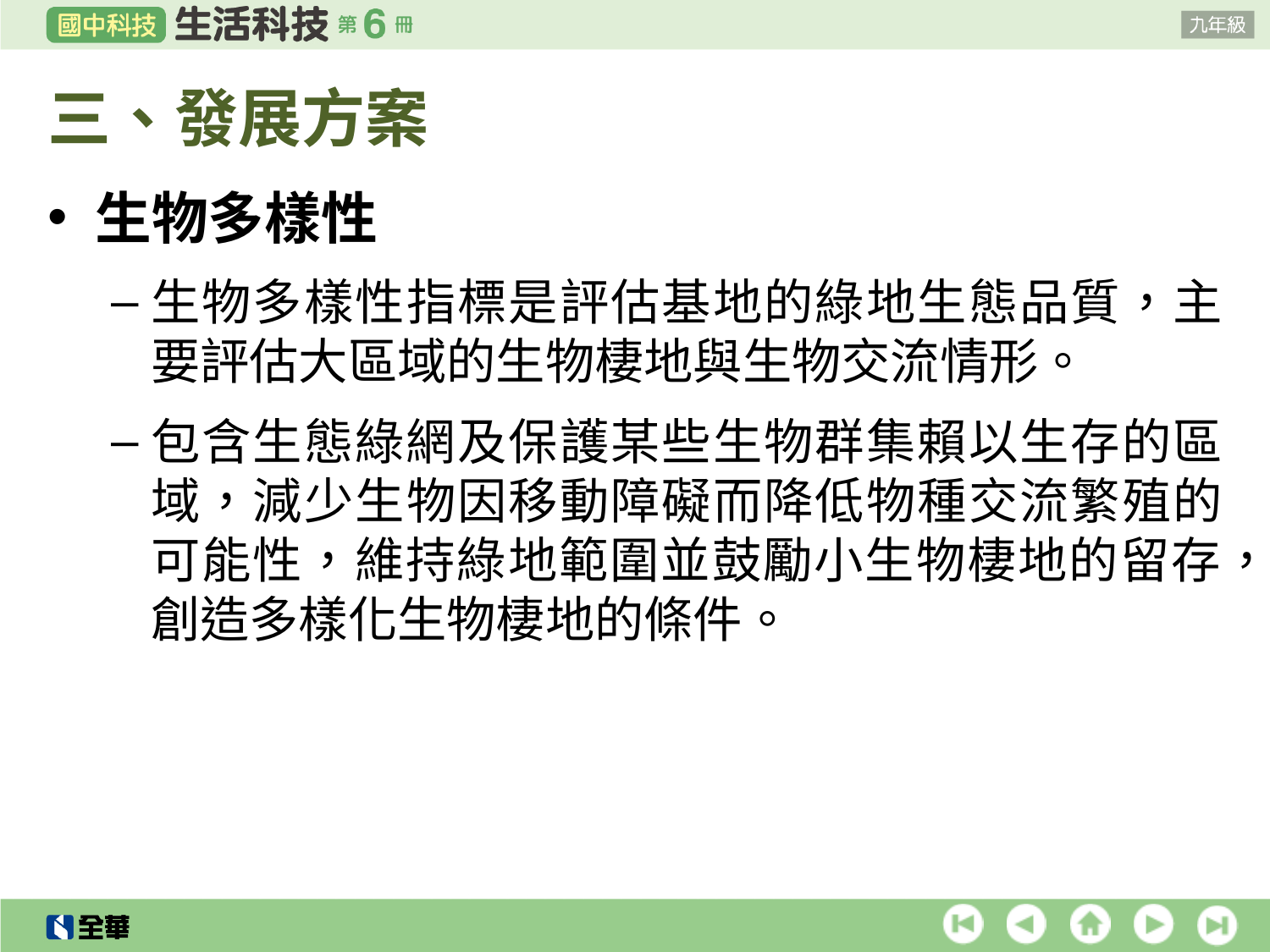

# 三、發展方案
生物多樣性
生物多樣性指標是評估基地的綠地生態品質，主要評估大區域的生物棲地與生物交流情形。
包含生態綠網及保護某些生物群集賴以生存的區域，減少生物因移動障礙而降低物種交流繁殖的可能性，維持綠地範圍並鼓勵小生物棲地的留存，創造多樣化生物棲地的條件。